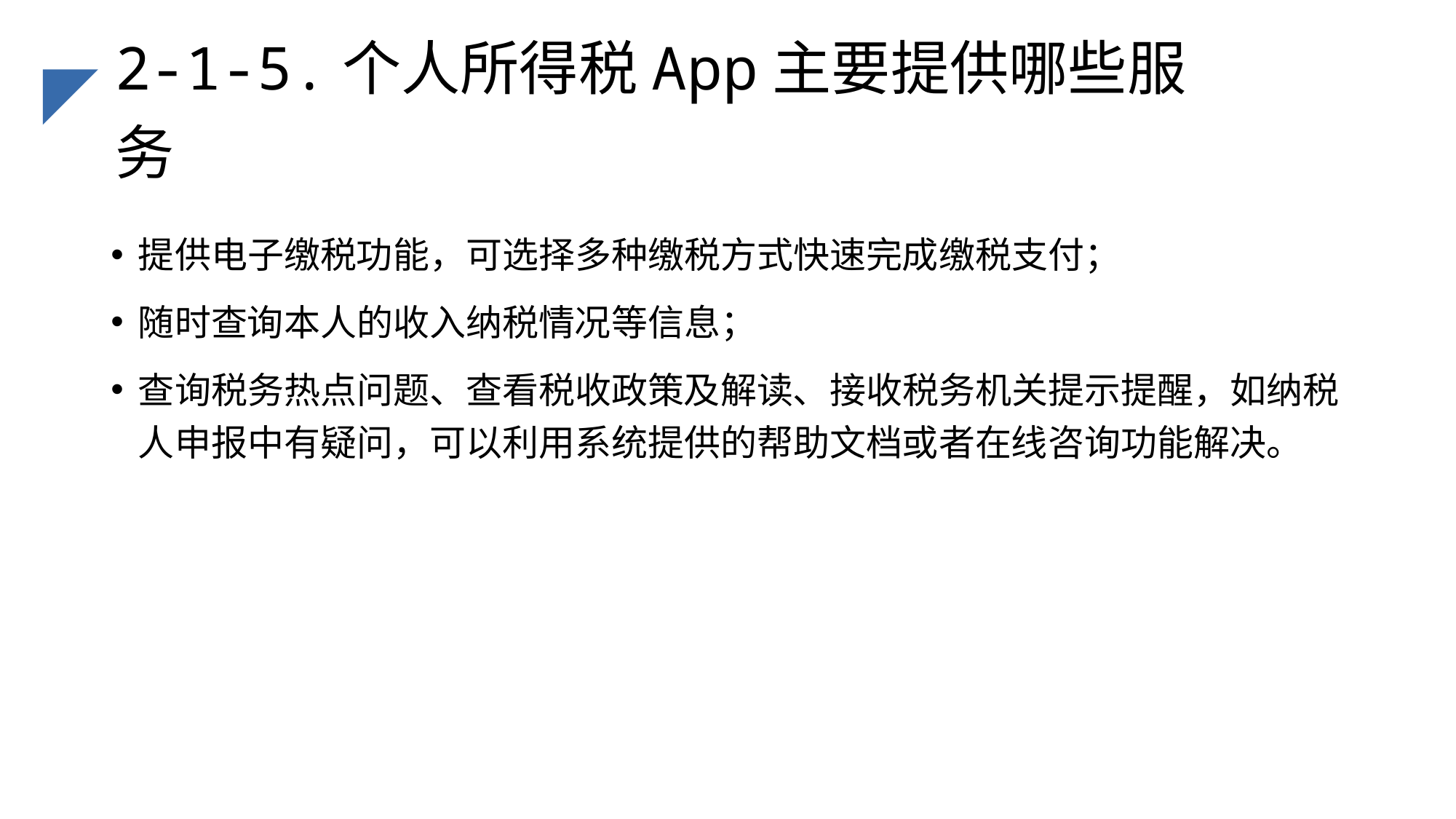

# 2-1-5.个人所得税App主要提供哪些服务
提供电子缴税功能，可选择多种缴税方式快速完成缴税支付；
随时查询本人的收入纳税情况等信息；
查询税务热点问题、查看税收政策及解读、接收税务机关提示提醒，如纳税人申报中有疑问，可以利用系统提供的帮助文档或者在线咨询功能解决。